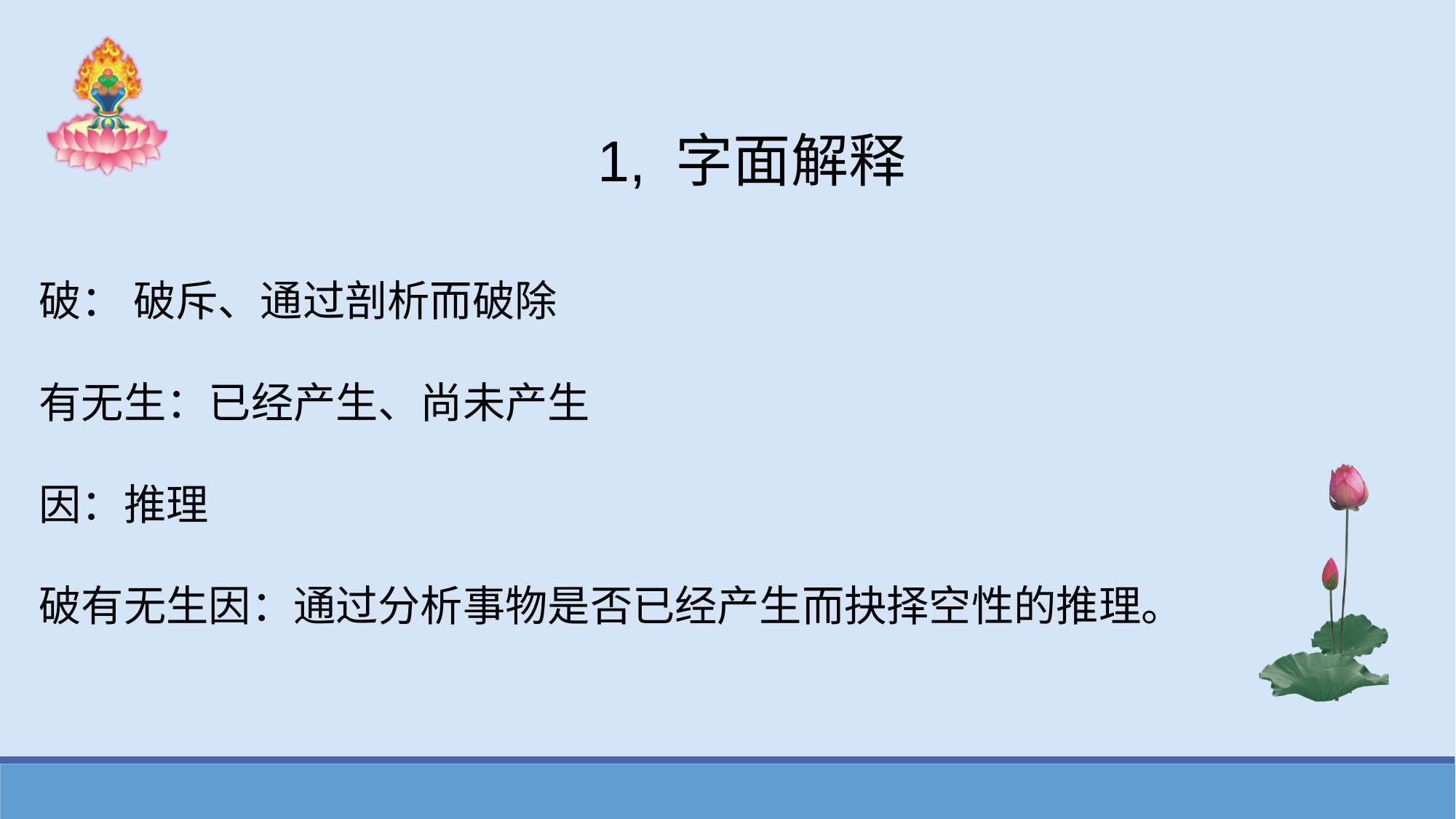

1, 字面解释

破： 破斥、通过剖析而破除

有无生：已经产生、尚未产生

因：推理

破有无生因：通过分析事物是否已经产生而抉择空性的推理。